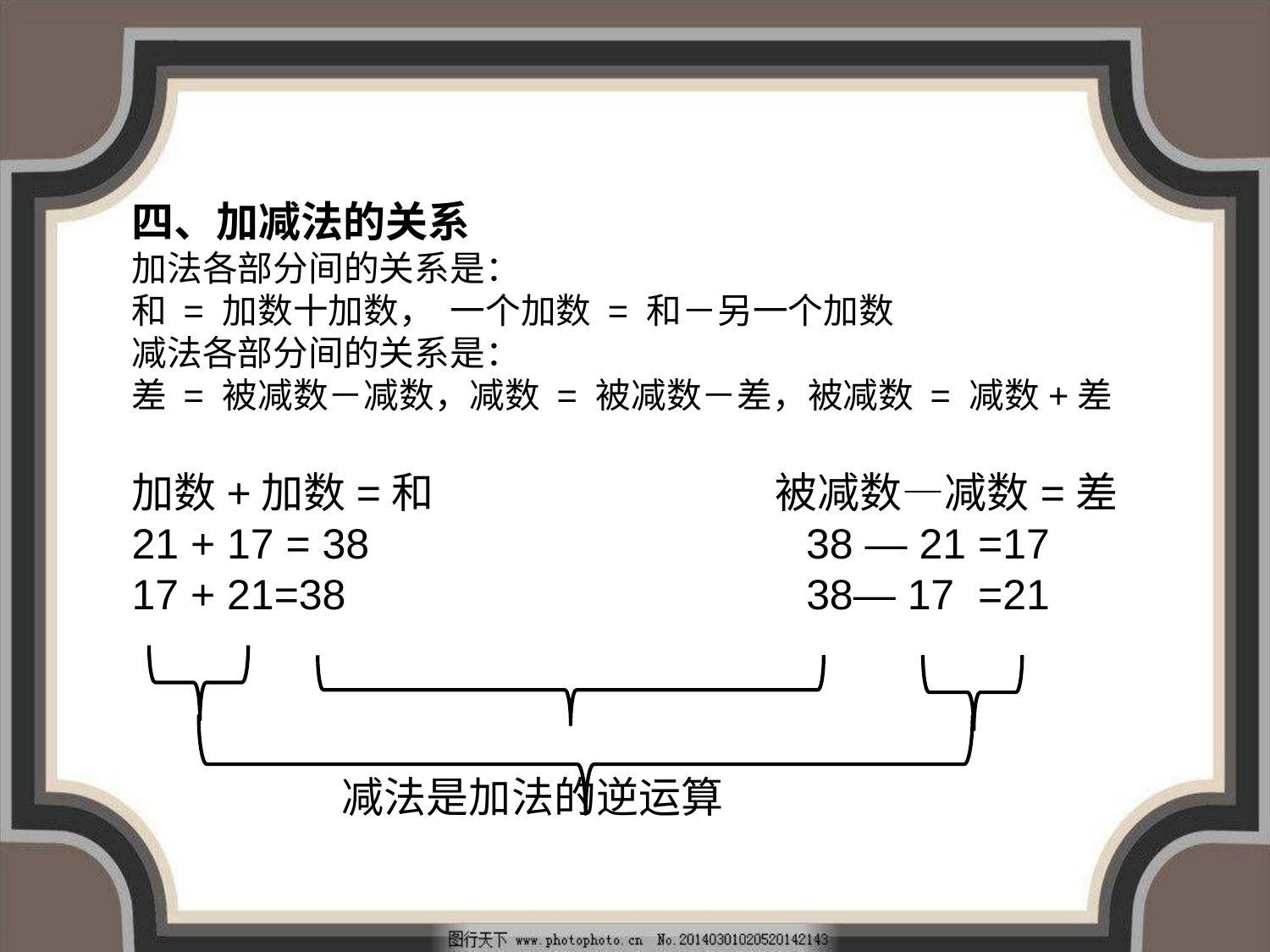

四、加减法的关系
加法各部分间的关系是：
和 = 加数十加数，  一个加数 = 和－另一个加数
减法各部分间的关系是：
差 = 被减数－减数，减数 = 被减数－差，被减数 = 减数+差

加数+加数=和                                    被减数—减数=差
21 + 17 = 38                                     38 — 21 =17
17 + 21=38                                       38— 17  =21

                     减法是加法的逆运算